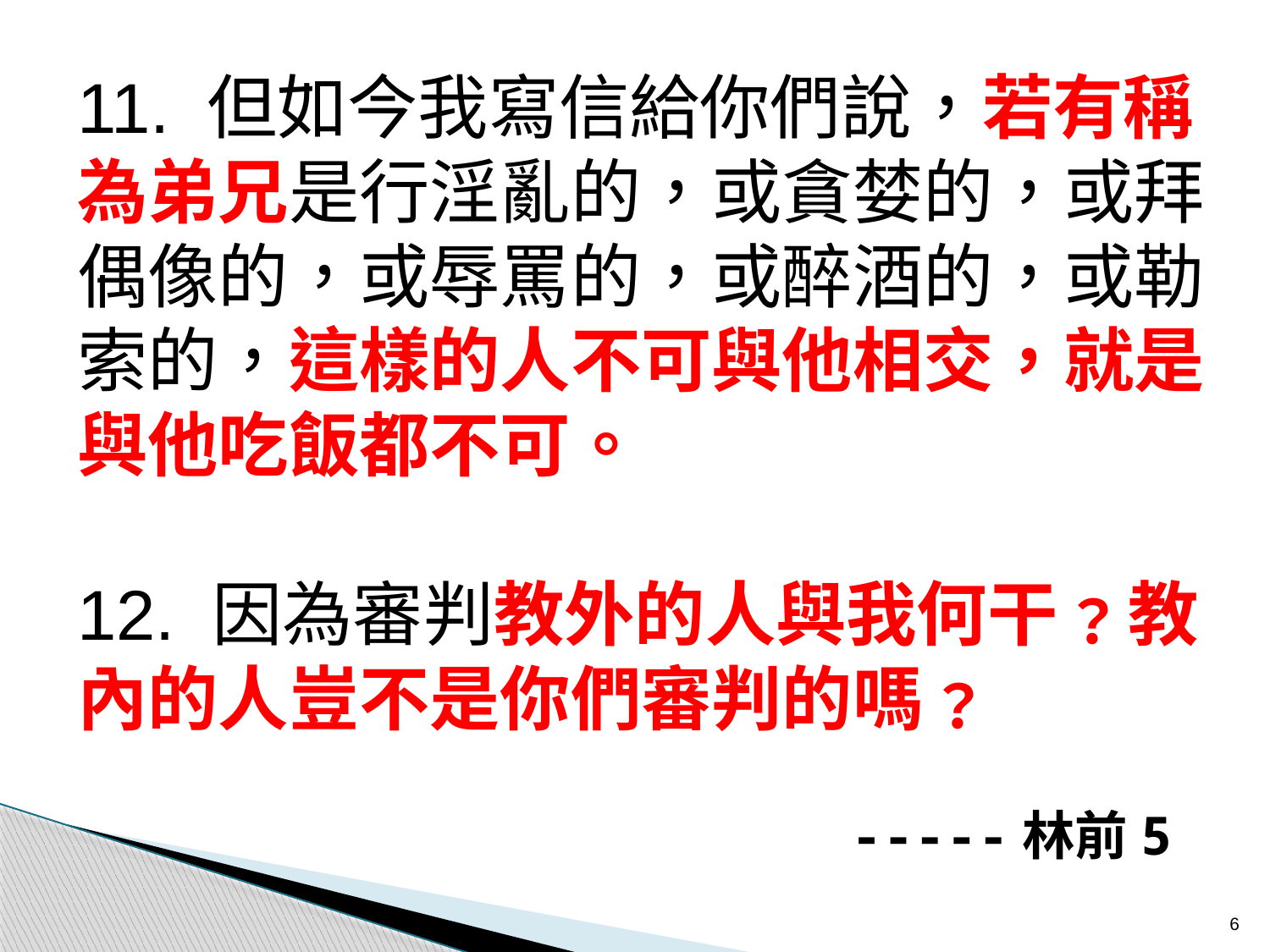

11. 但如今我寫信給你們說，若有稱為弟兄是行淫亂的，或貪婪的，或拜偶像的，或辱罵的，或醉酒的，或勒索的，這樣的人不可與他相交，就是與他吃飯都不可。

12. 因為審判教外的人與我何干﹖教內的人豈不是你們審判的嗎﹖
-----林前5
6